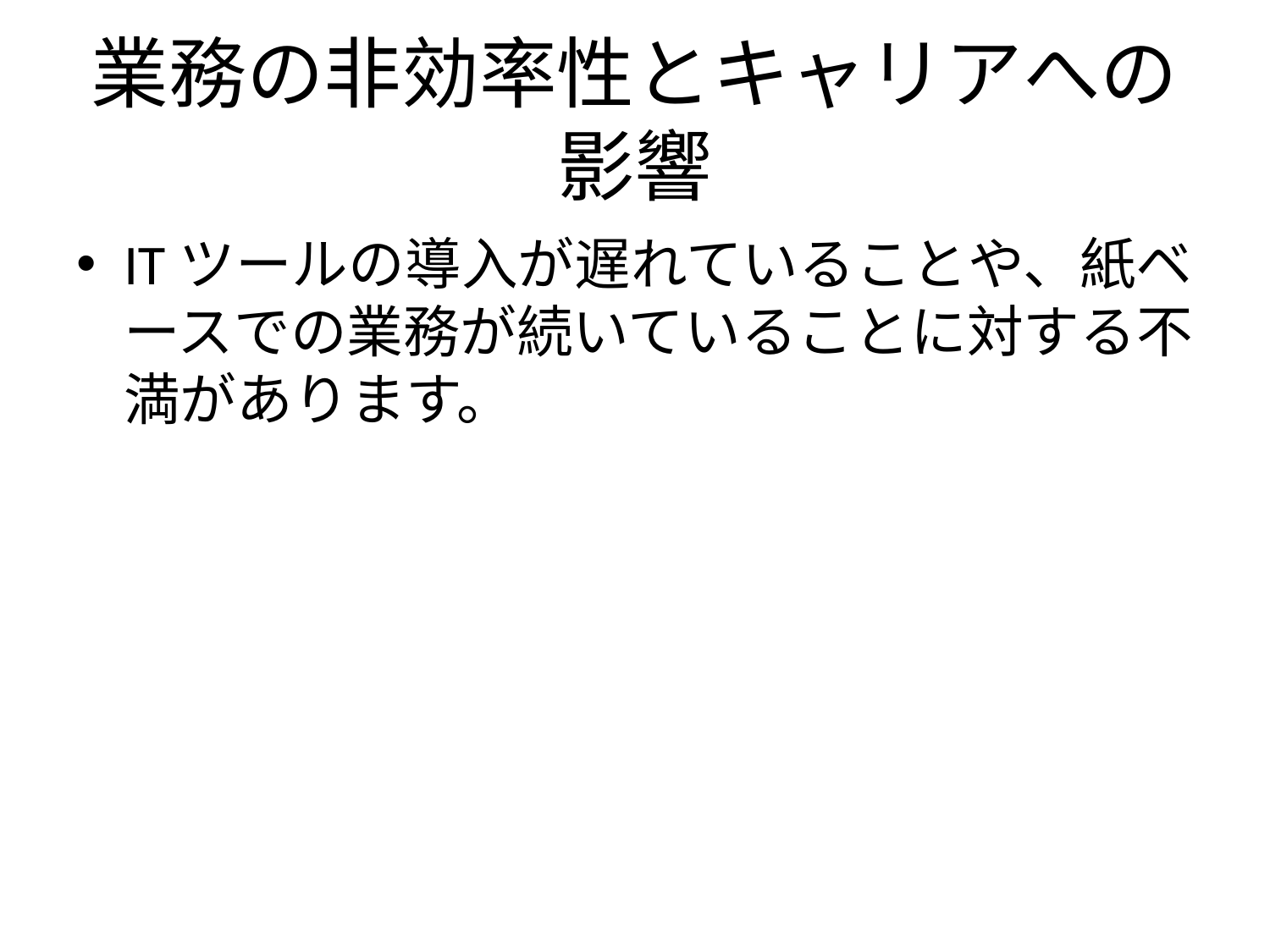

# 業務の非効率性とキャリアへの影響
ITツールの導入が遅れていることや、紙ベースでの業務が続いていることに対する不満があります。